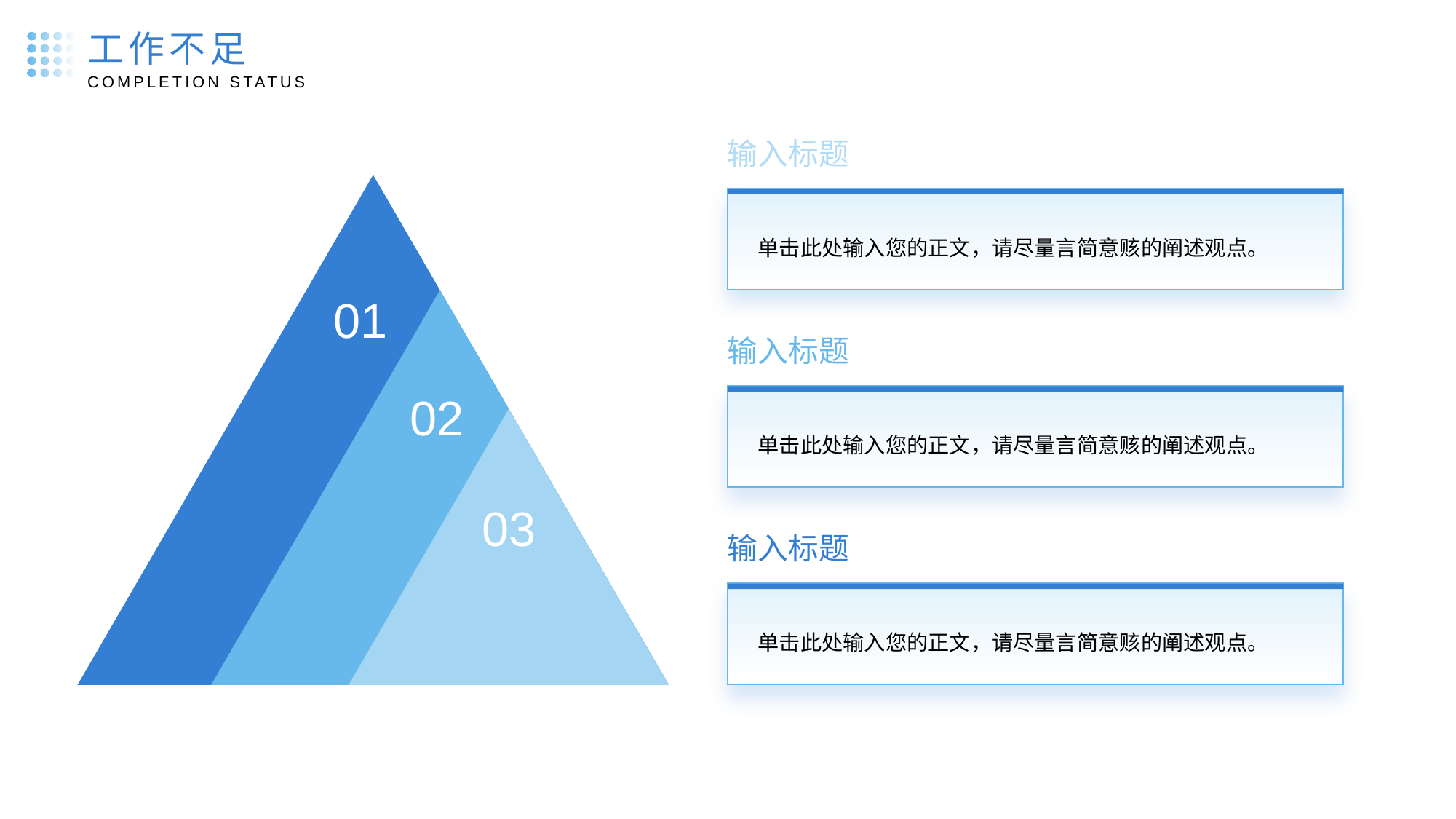

工作不足
COMPLETION STATUS

输入标题

单击此处输入您的正文，请尽量言简意赅的阐述观点。

01

02
输入标题

单击此处输入您的正文，请尽量言简意赅的阐述观点。

03
输入标题

单击此处输入您的正文，请尽量言简意赅的阐述观点。